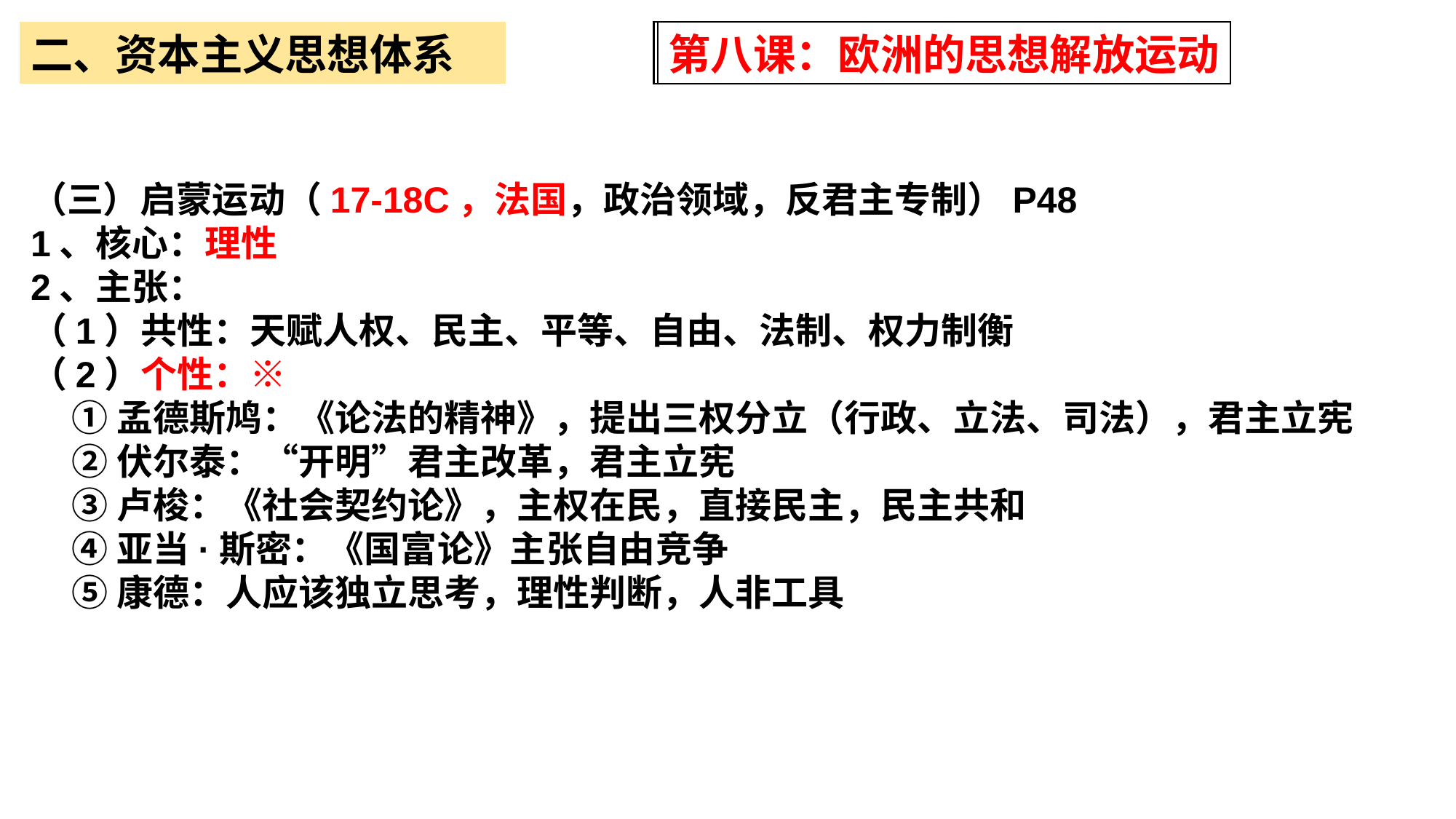

二、资本主义思想体系
(三）启蒙运动
第八课：欧洲的思想解放运动
（三）启蒙运动（17-18C，法国，政治领域，反君主专制）P48
1、核心：理性
2、主张：
（1）共性：天赋人权、民主、平等、自由、法制、权力制衡
（2）个性：※
     ①孟德斯鸠：《论法的精神》，提出三权分立（行政、立法、司法），君主立宪
     ②伏尔泰：“开明”君主改革，君主立宪
     ③卢梭：《社会契约论》，主权在民，直接民主，民主共和
     ④亚当·斯密：《国富论》主张自由竞争
     ⑤康德：人应该独立思考，理性判断，人非工具